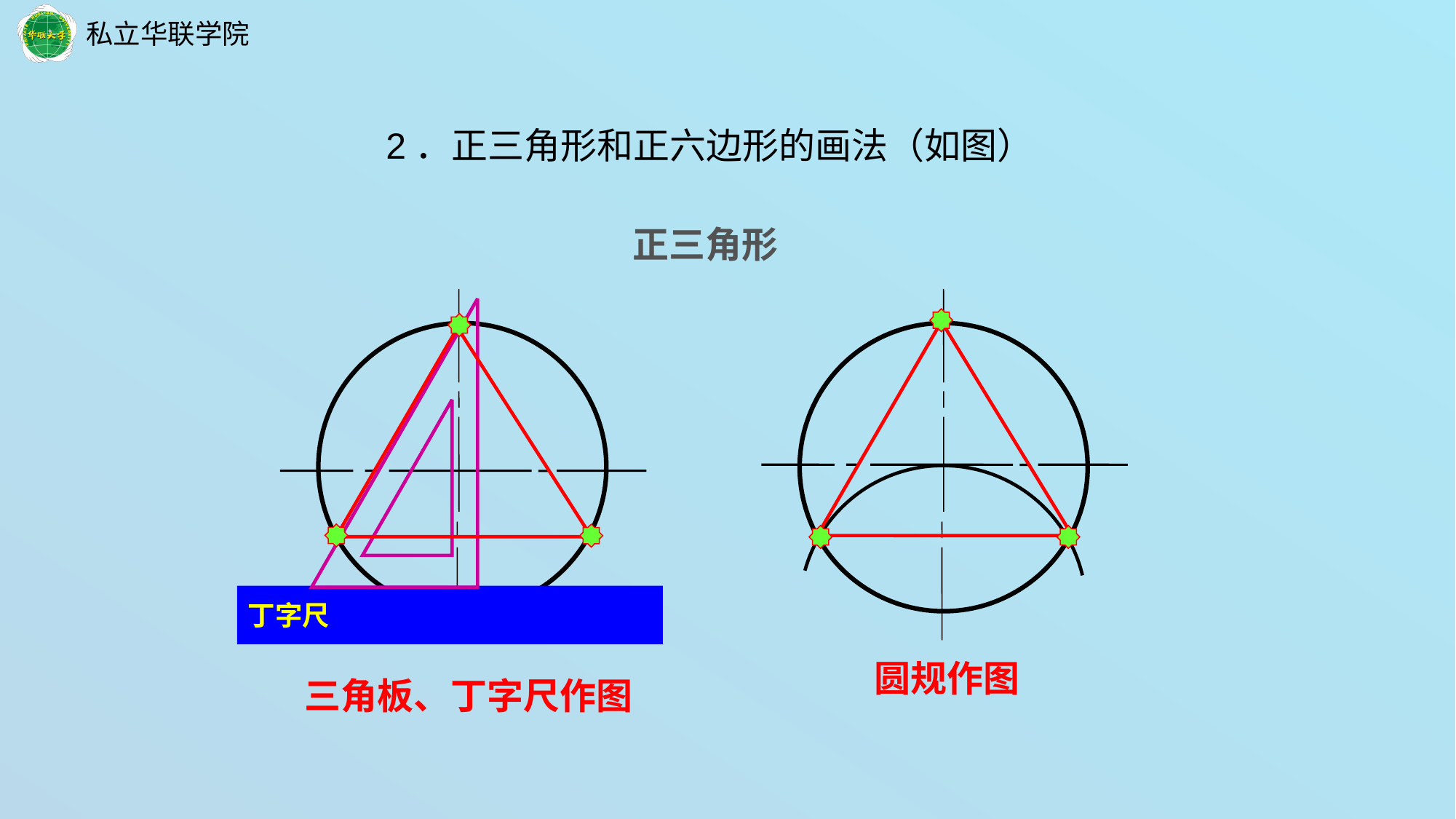

2．正三角形和正六边形的画法（如图）
正三角形

丁字尺
圆规作图
三角板、丁字尺作图